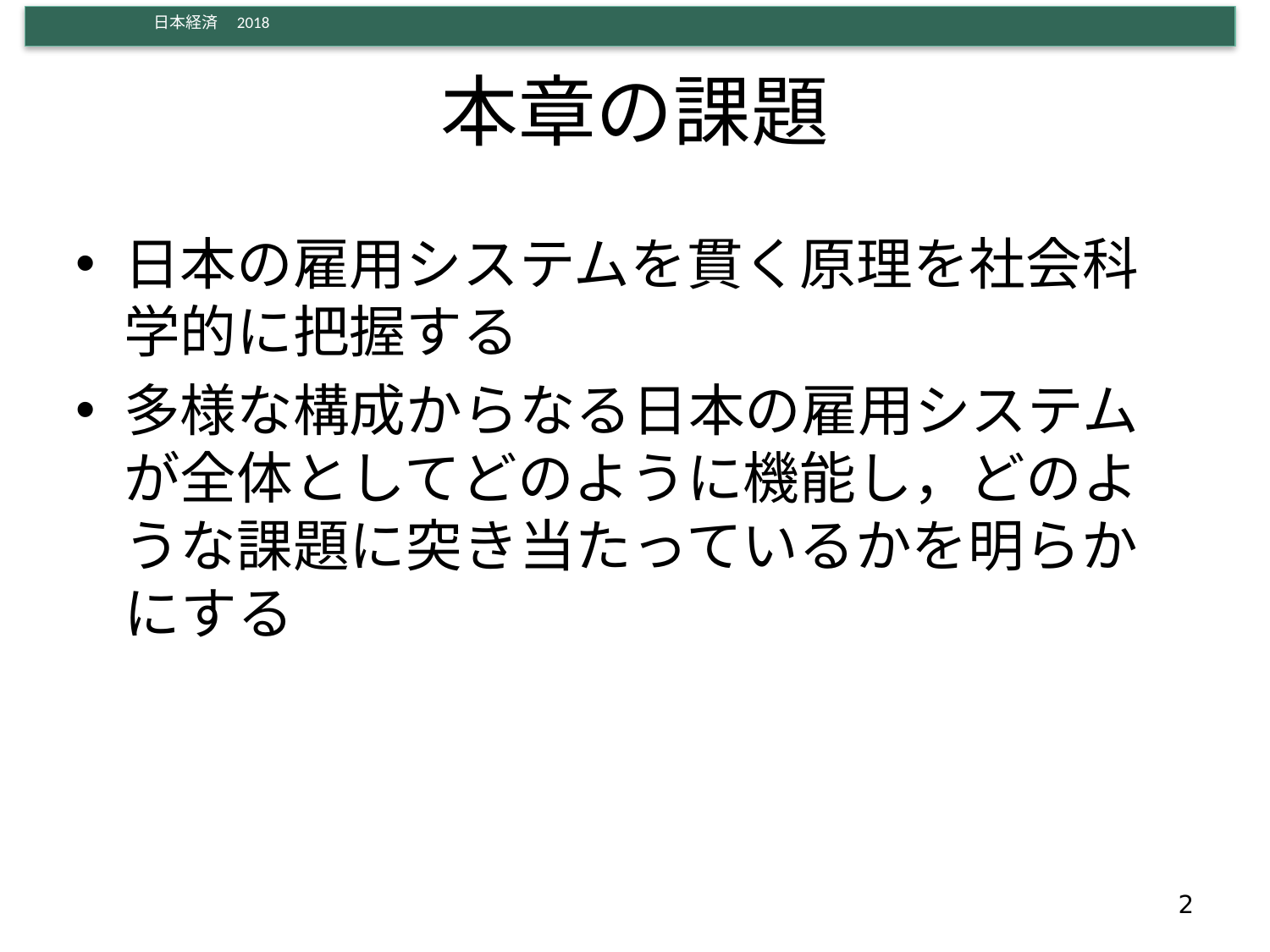

# 本章の課題
日本の雇用システムを貫く原理を社会科学的に把握する
多様な構成からなる日本の雇用システムが全体としてどのように機能し，どのような課題に突き当たっているかを明らかにする

2